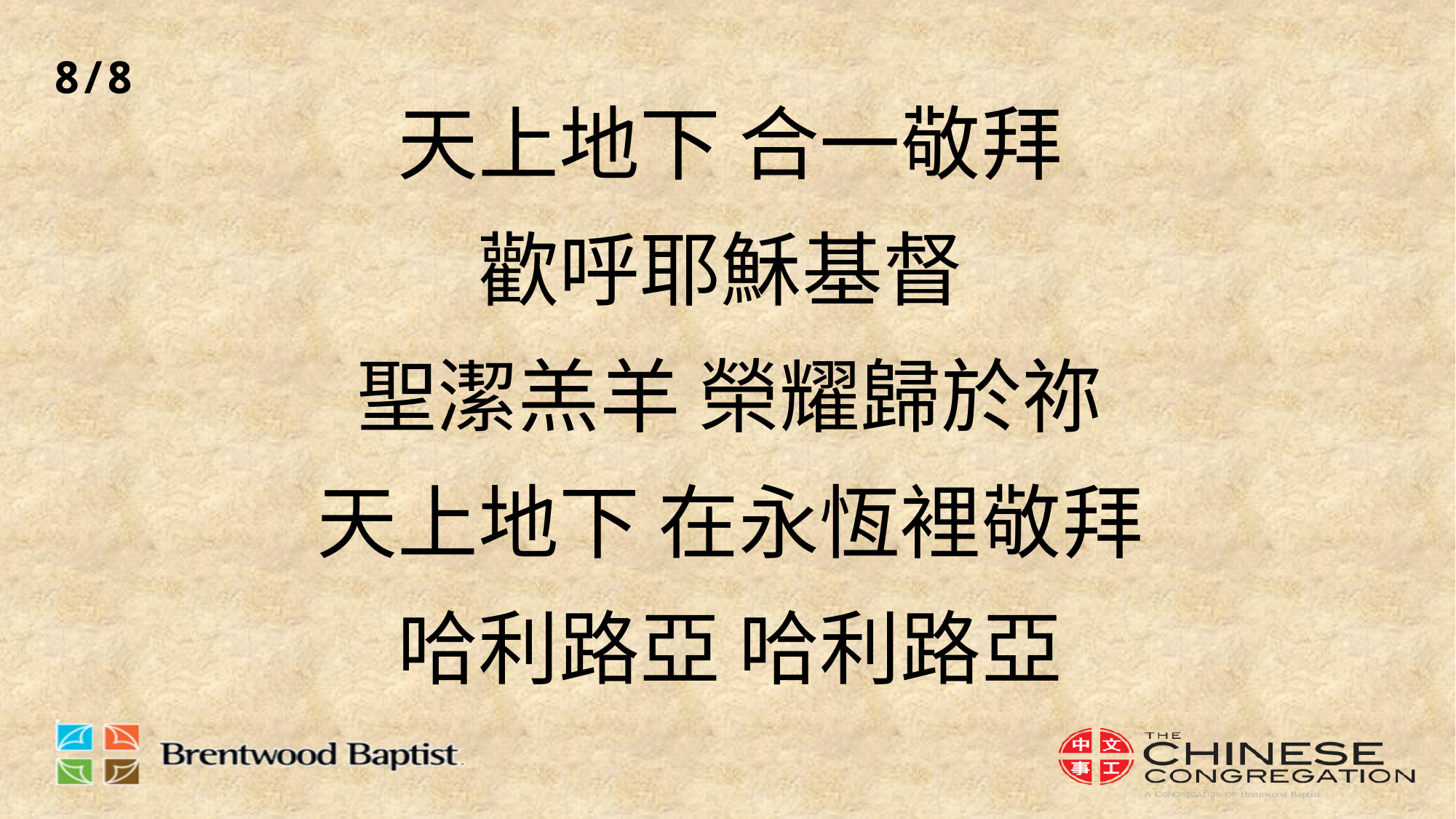

8/8
# 天上地下 合一敬拜 歡呼耶穌基督 聖潔羔羊 榮耀歸於祢 天上地下 在永恆裡敬拜 哈利路亞 哈利路亞